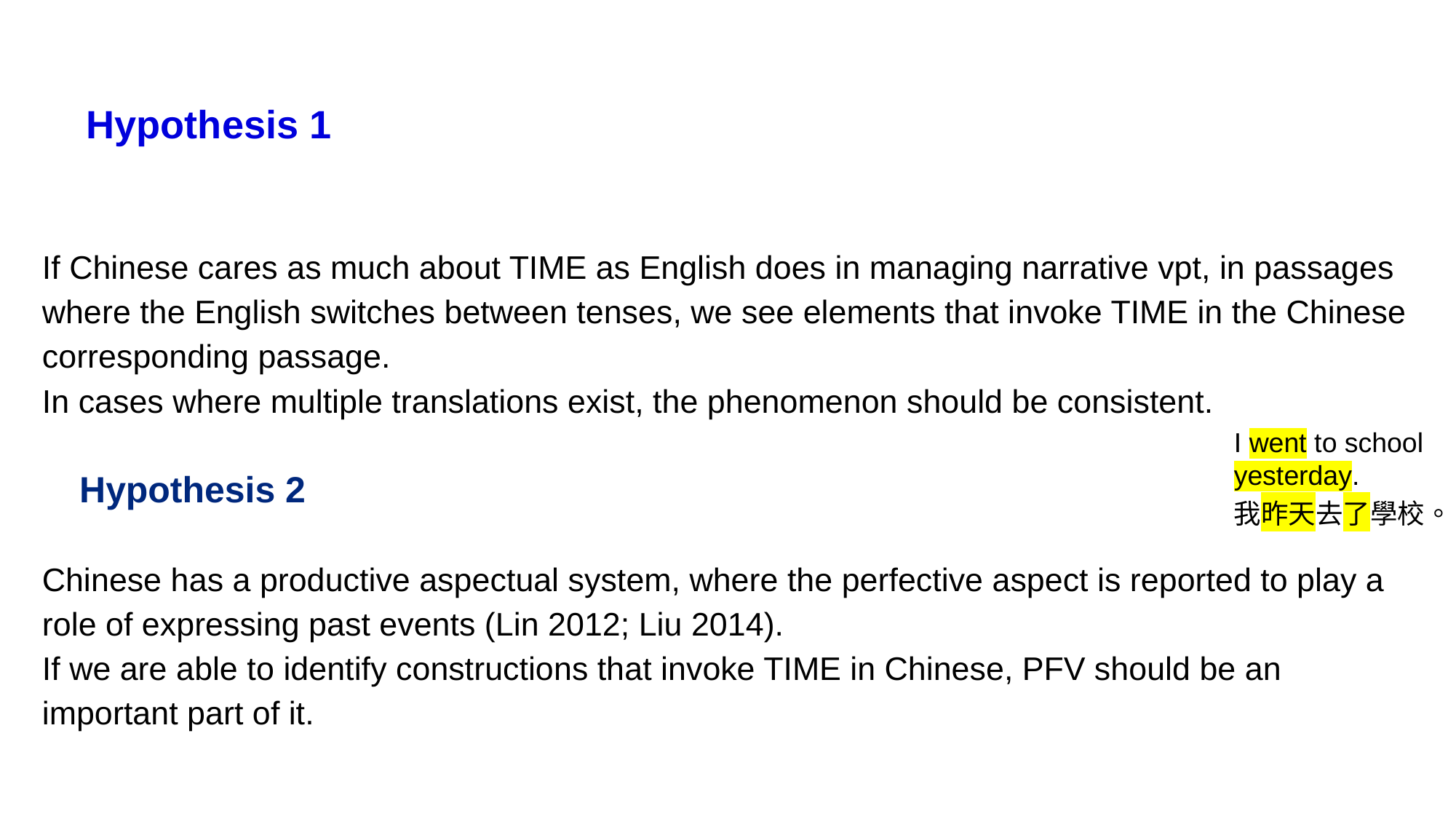

# Hypothesis 1
If Chinese cares as much about TIME as English does in managing narrative vpt, in passages where the English switches between tenses, we see elements that invoke TIME in the Chinese corresponding passage.
In cases where multiple translations exist, the phenomenon should be consistent.

Chinese has a productive aspectual system, where the perfective aspect is reported to play a role of expressing past events (Lin 2012; Liu 2014).
If we are able to identify constructions that invoke TIME in Chinese, PFV should be an important part of it.
I went to school yesterday.
我昨天去了學校。
Hypothesis 2